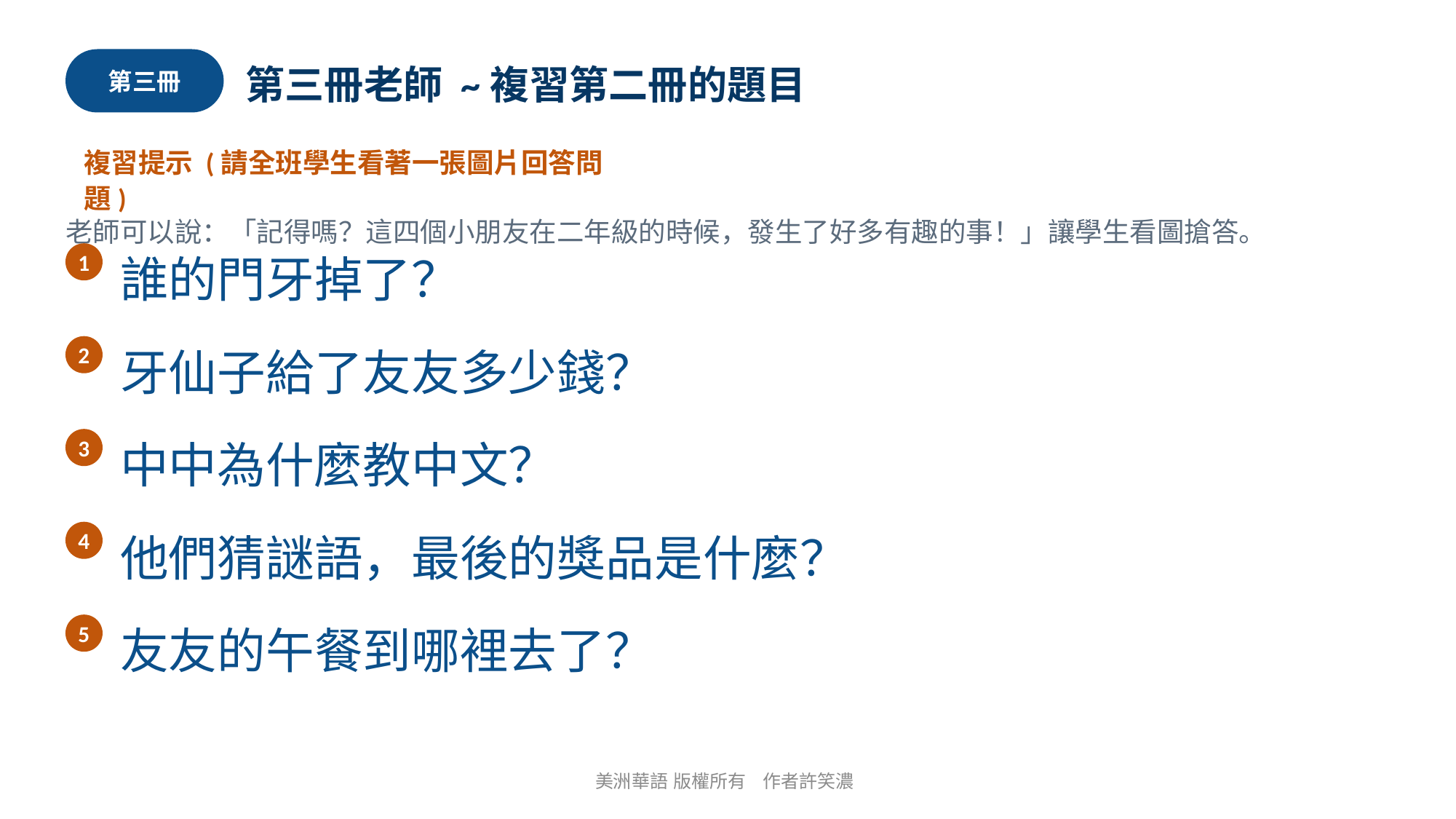

第三冊
第三冊老師 ~複習第二冊的題目

複習提示 (請全班學生看著一張圖片回答問題)

老師可以說：「記得嗎？這四個小朋友在二年級的時候，發生了好多有趣的事！」讓學生看圖搶答。

1
誰的門牙掉了？
2
牙仙子給了友友多少錢？
3
中中為什麼教中文？
4
他們猜謎語，最後的獎品是什麼？
5
友友的午餐到哪裡去了？
美洲華語 版權所有   作者許笑濃